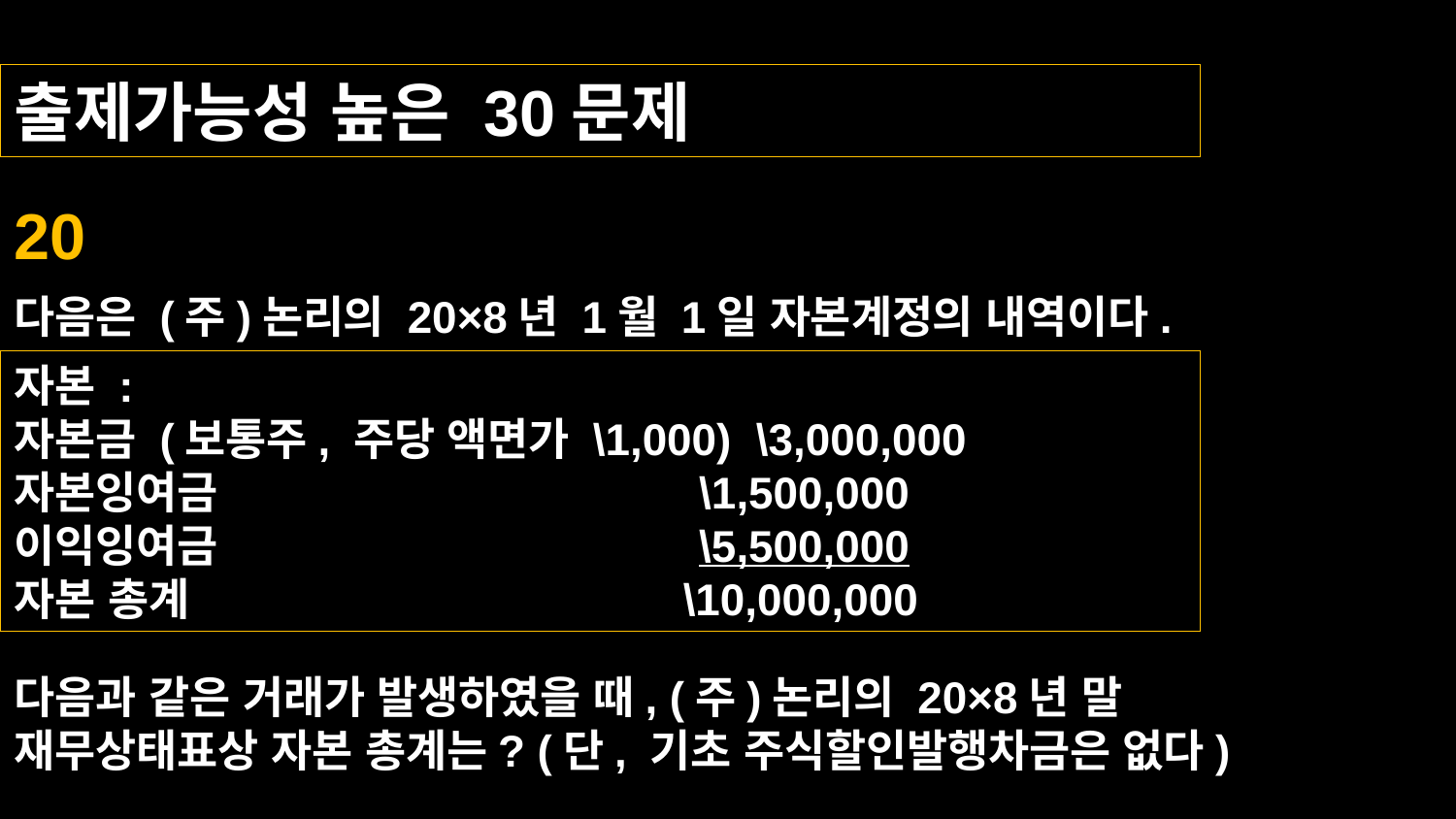

출제가능성 높은 30문제
20
다음은 (주)논리의 20×8년 1월 1일 자본계정의 내역이다.
자본 :
자본금 (보통주, 주당 액면가 \1,000)  \3,000,000
자본잉여금                                      \1,500,000
이익잉여금                                      \5,500,000
자본 총계                                       \10,000,000
다음과 같은 거래가 발생하였을 때, (주)논리의 20×8년 말
재무상태표상 자본 총계는? (단, 기초 주식할인발행차금은 없다)